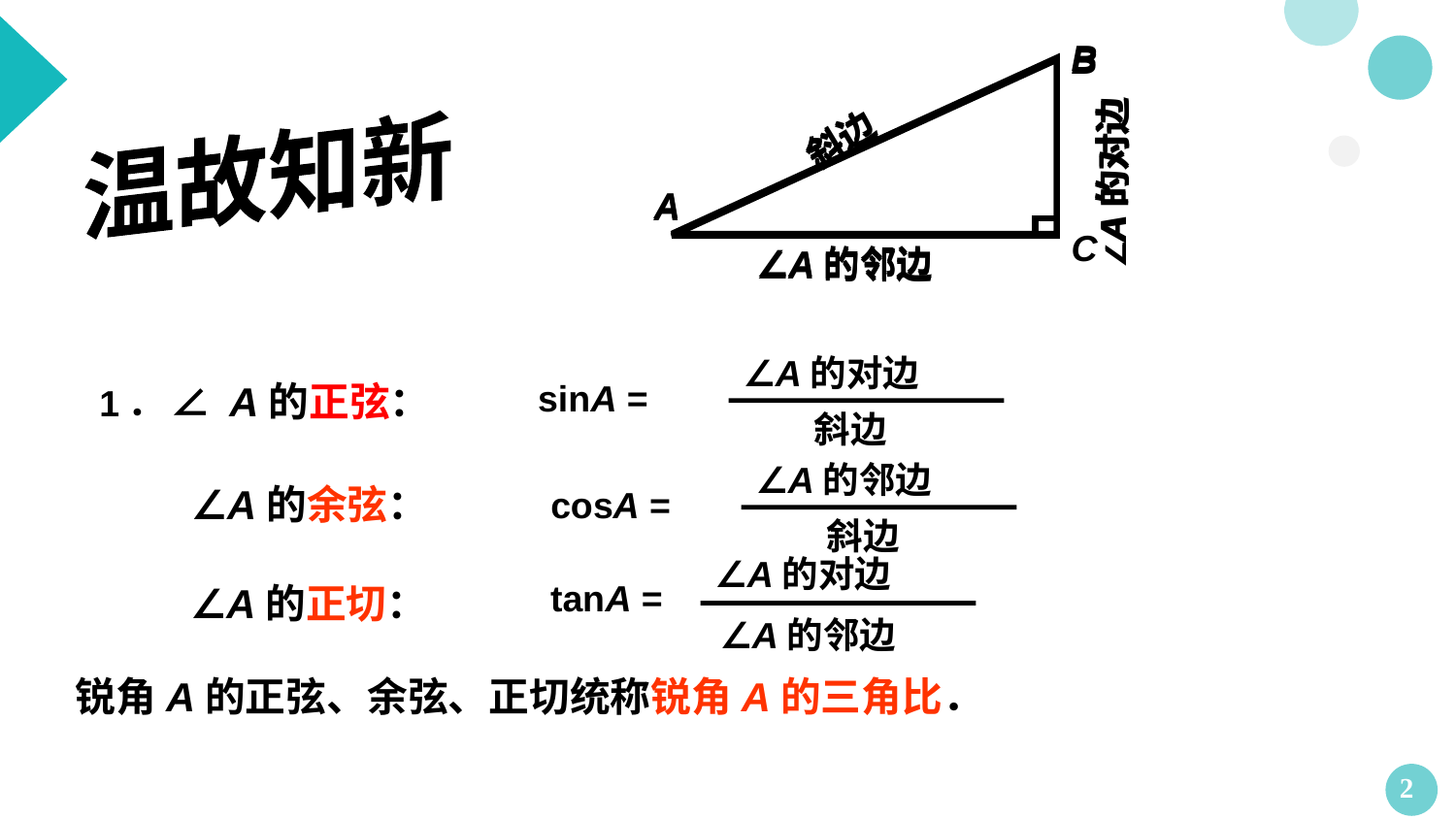

B
B

斜边
斜边
∠A的对边
∠A的对边
A
A

C
∠A的邻边
∠A的邻边
∠A的对边
斜边

sinA =
1． ∠ A的正弦：
∠A的余弦：
∠A的邻边
斜边

cosA =
∠A的对边

∠A的邻边
tanA =
∠A的正切：
锐角A的正弦、余弦、正切统称锐角A的三角比．
温故知新